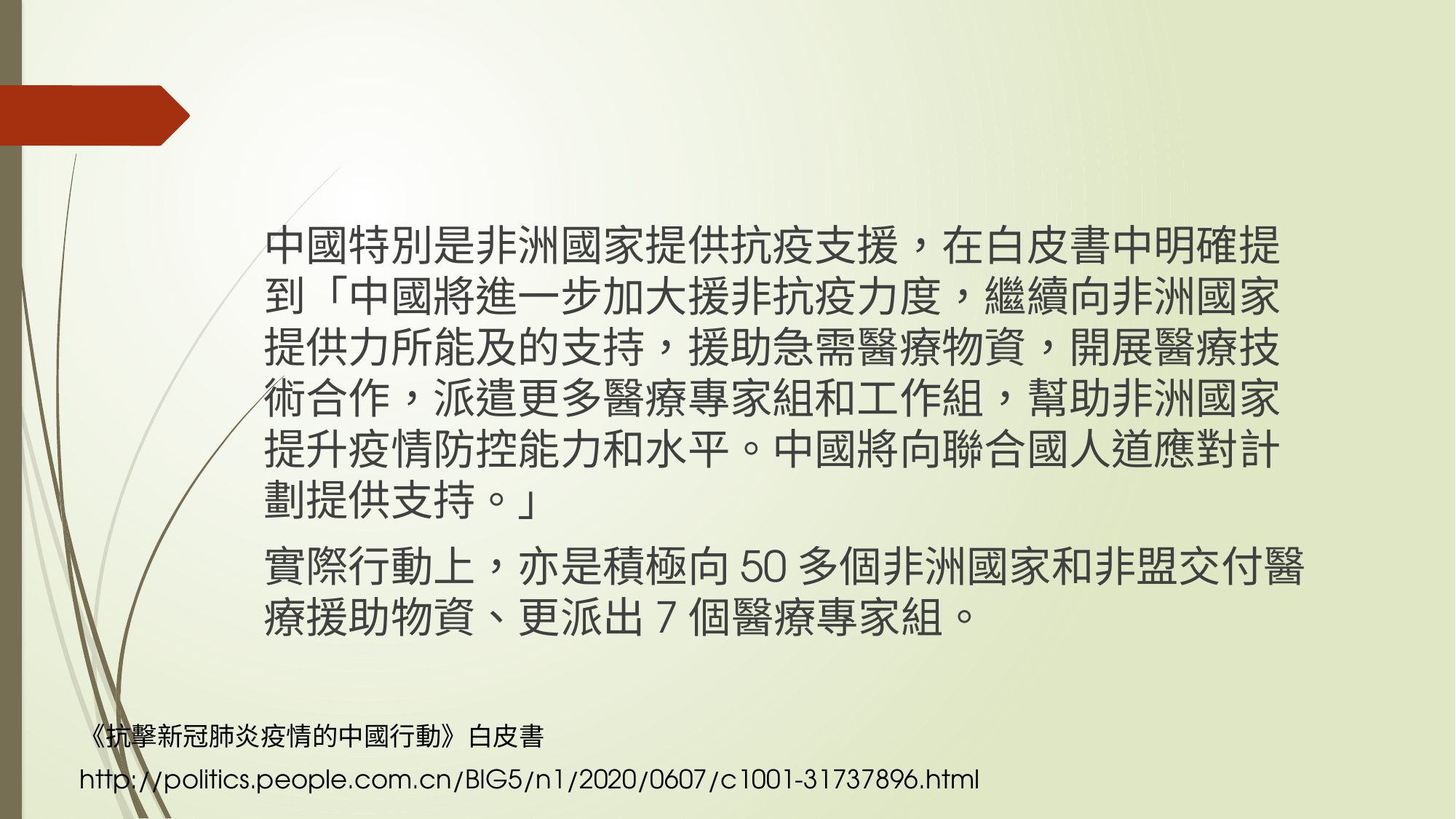

中國特別是非洲國家提供抗疫支援，在白皮書中明確提到「中國將進一步加大援非抗疫力度，繼續向非洲國家提供力所能及的支持，援助急需醫療物資，開展醫療技術合作，派遣更多醫療專家組和工作組，幫助非洲國家提升疫情防控能力和水平。中國將向聯合國人道應對計劃提供支持。」
實際行動上，亦是積極向50多個非洲國家和非盟交付醫療援助物資、更派出7個醫療專家組。

《抗擊新冠肺炎疫情的中國行動》白皮書
http://politics.people.com.cn/BIG5/n1/2020/0607/c1001-31737896.html